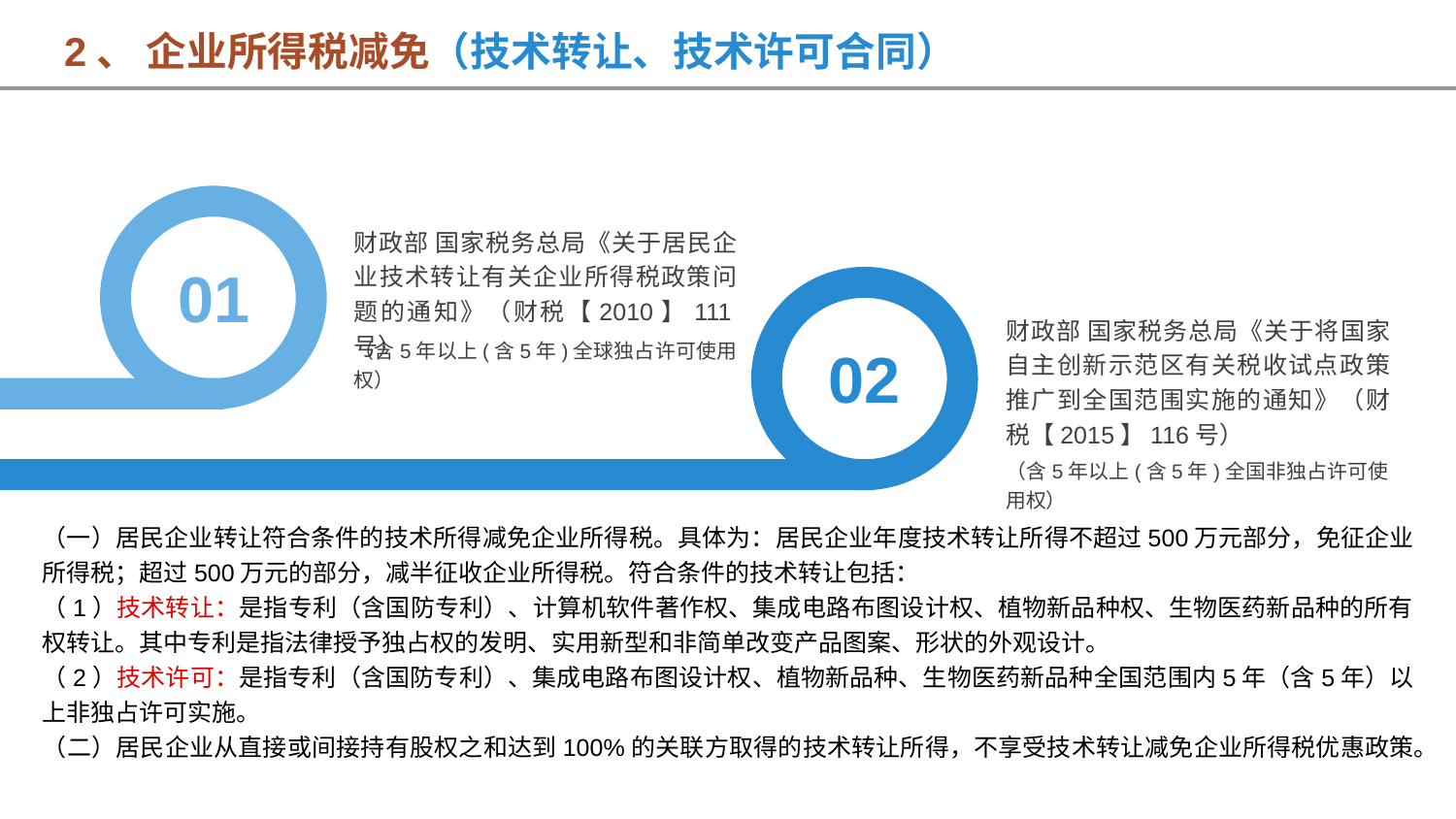

2、 企业所得税减免（技术转让、技术许可合同）

财政部 国家税务总局《关于居民企业技术转让有关企业所得税政策问题的通知》（财税【2010】111号）
01

02
财政部 国家税务总局《关于将国家自主创新示范区有关税收试点政策推广到全国范围实施的通知》（财税【2015】116号）
（含5年以上(含5年)全球独占许可使用权）

（含5年以上(含5年)全国非独占许可使用权）

（一）居民企业转让符合条件的技术所得减免企业所得税。具体为：居民企业年度技术转让所得不超过500万元部分，免征企业所得税；超过500万元的部分，减半征收企业所得税。符合条件的技术转让包括：
（1）技术转让：是指专利（含国防专利）、计算机软件著作权、集成电路布图设计权、植物新品种权、生物医药新品种的所有权转让。其中专利是指法律授予独占权的发明、实用新型和非简单改变产品图案、形状的外观设计。
（2）技术许可：是指专利（含国防专利）、集成电路布图设计权、植物新品种、生物医药新品种全国范围内5年（含5年）以上非独占许可实施。
（二）居民企业从直接或间接持有股权之和达到100%的关联方取得的技术转让所得，不享受技术转让减免企业所得税优惠政策。